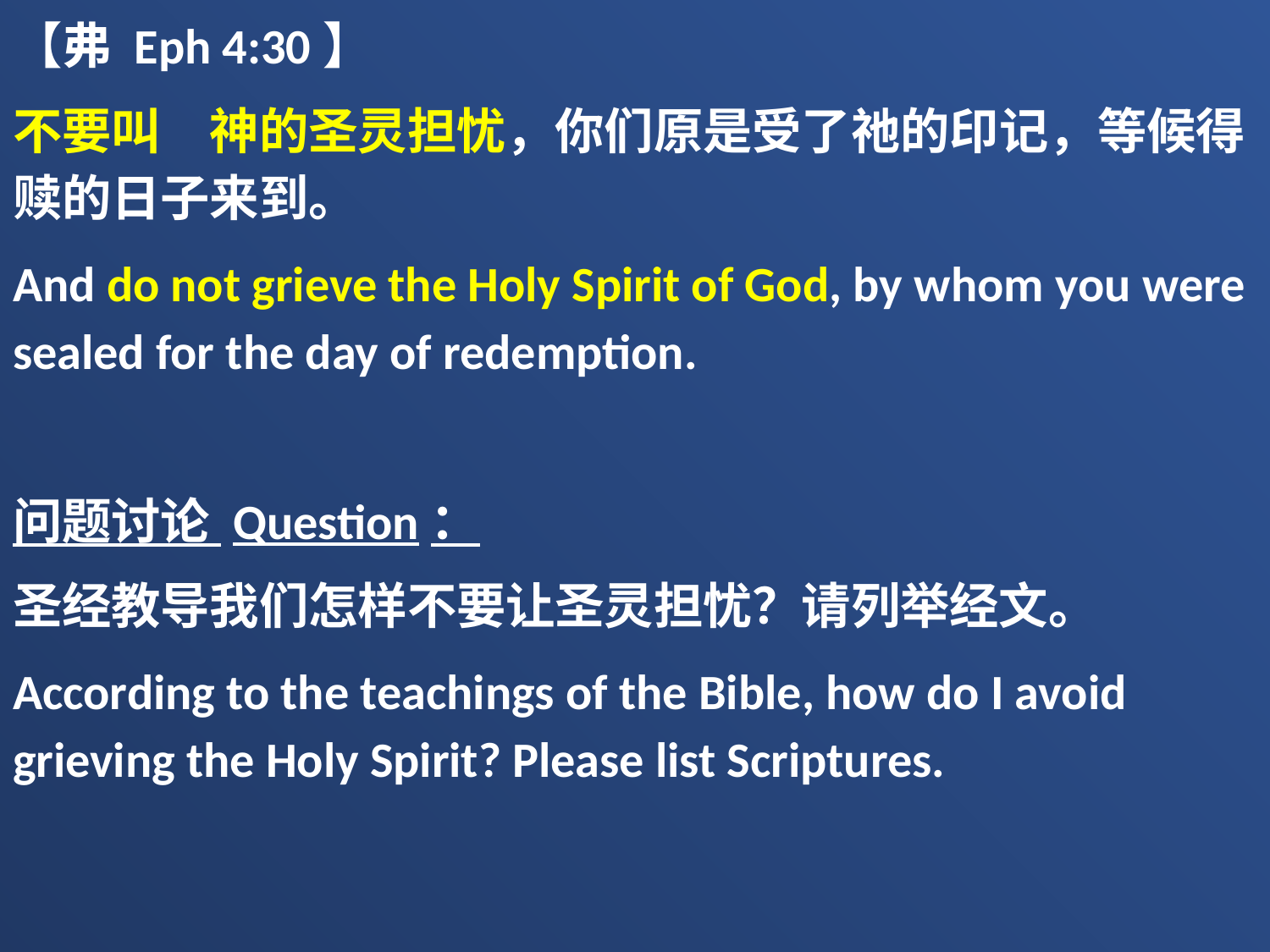

【弗 Eph 4:30】
不要叫　神的圣灵担忧，你们原是受了祂的印记，等候得赎的日子来到。
And do not grieve the Holy Spirit of God, by whom you were sealed for the day of redemption.

问题讨论 Question：
圣经教导我们怎样不要让圣灵担忧？请列举经文。
According to the teachings of the Bible, how do I avoid grieving the Holy Spirit? Please list Scriptures.